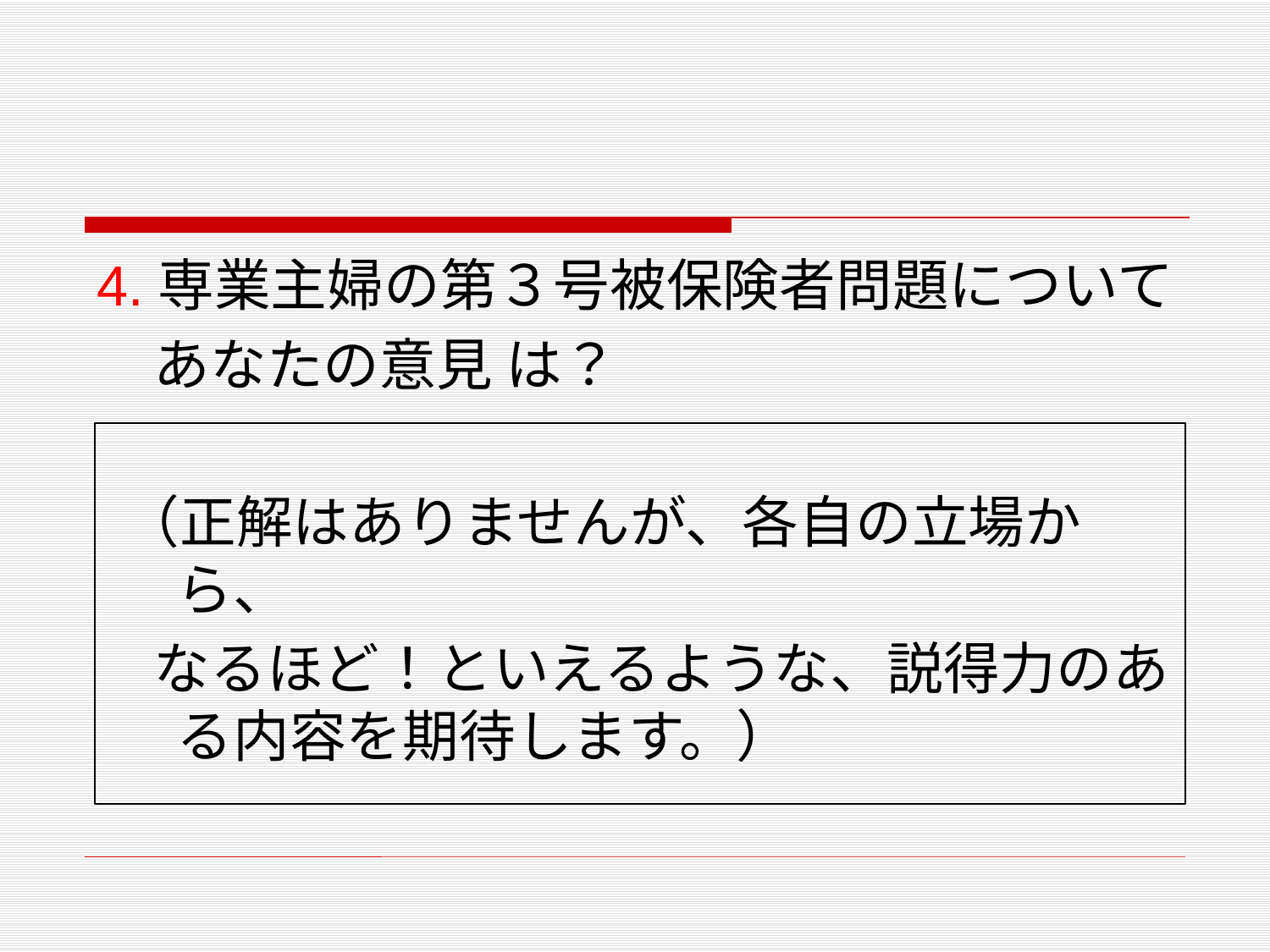

4.専業主婦の第３号被保険者問題について
　あなたの意見 は？

 （正解はありませんが、各自の立場から、
　なるほど！といえるような、説得力のある内容を期待します。）